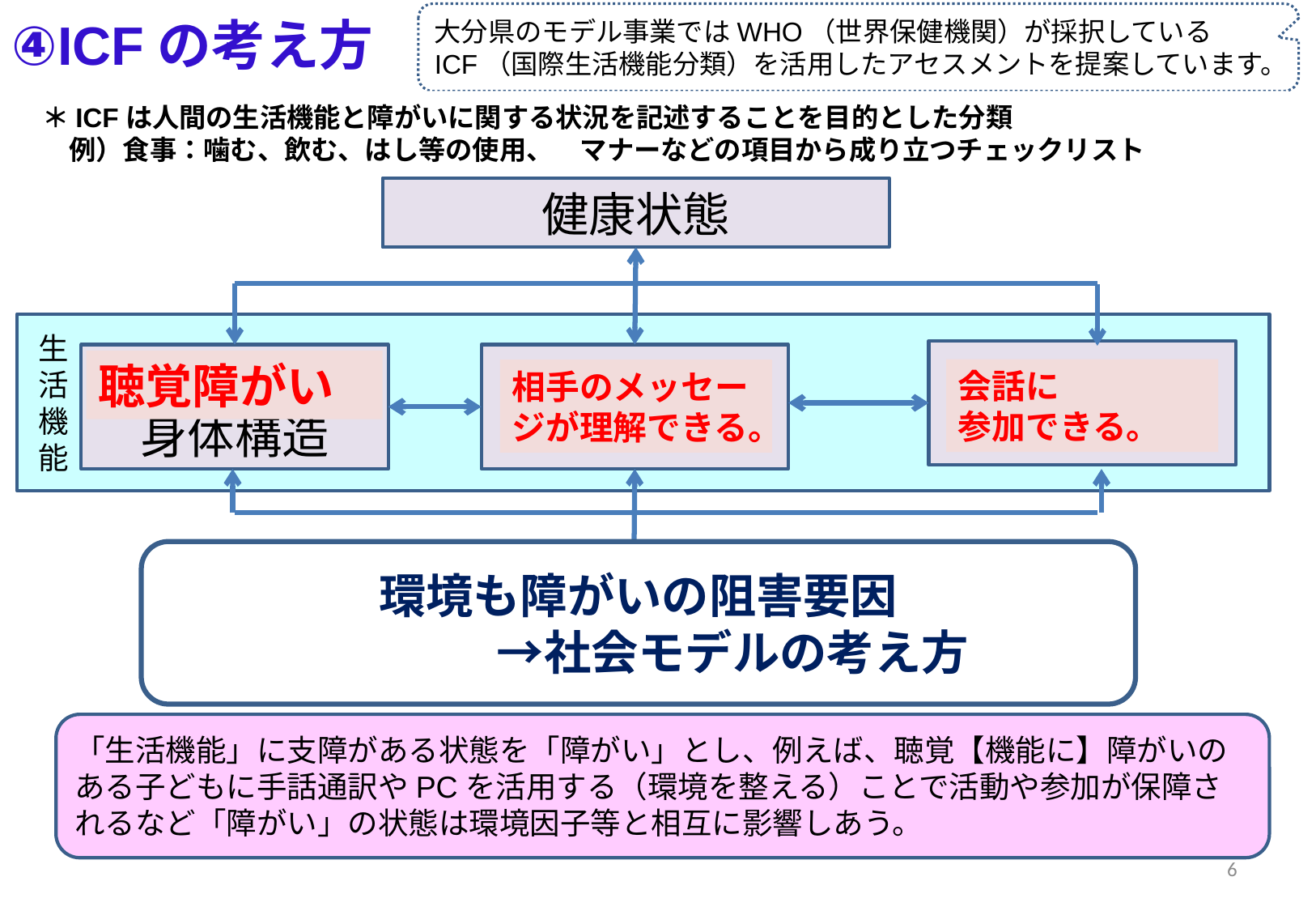

大分県のモデル事業ではWHO（世界保健機関）が採択しているICF（国際生活機能分類）を活用したアセスメントを提案しています。
④ICFの考え方
＊ICFは人間の生活機能と障がいに関する状況を記述することを目的とした分類
　例）食事：噛む、飲む、はし等の使用、　マナーなどの項目から成り立つチェックリスト
健康状態

生活機能
参加
心身機能
身体構造
活動
聴覚障がい
会話に
参加できる。
相手のメッセージが理解できる。
環境も障がいの阻害要因
　　　　→社会モデルの考え方
環境因子
個人因子
支援者
器材の確保
手話・ＰＣ
「生活機能」に支障がある状態を「障がい」とし、例えば、聴覚【機能に】障がいのある子どもに手話通訳やPCを活用する（環境を整える）ことで活動や参加が保障されるなど「障がい」の状態は環境因子等と相互に影響しあう。
6